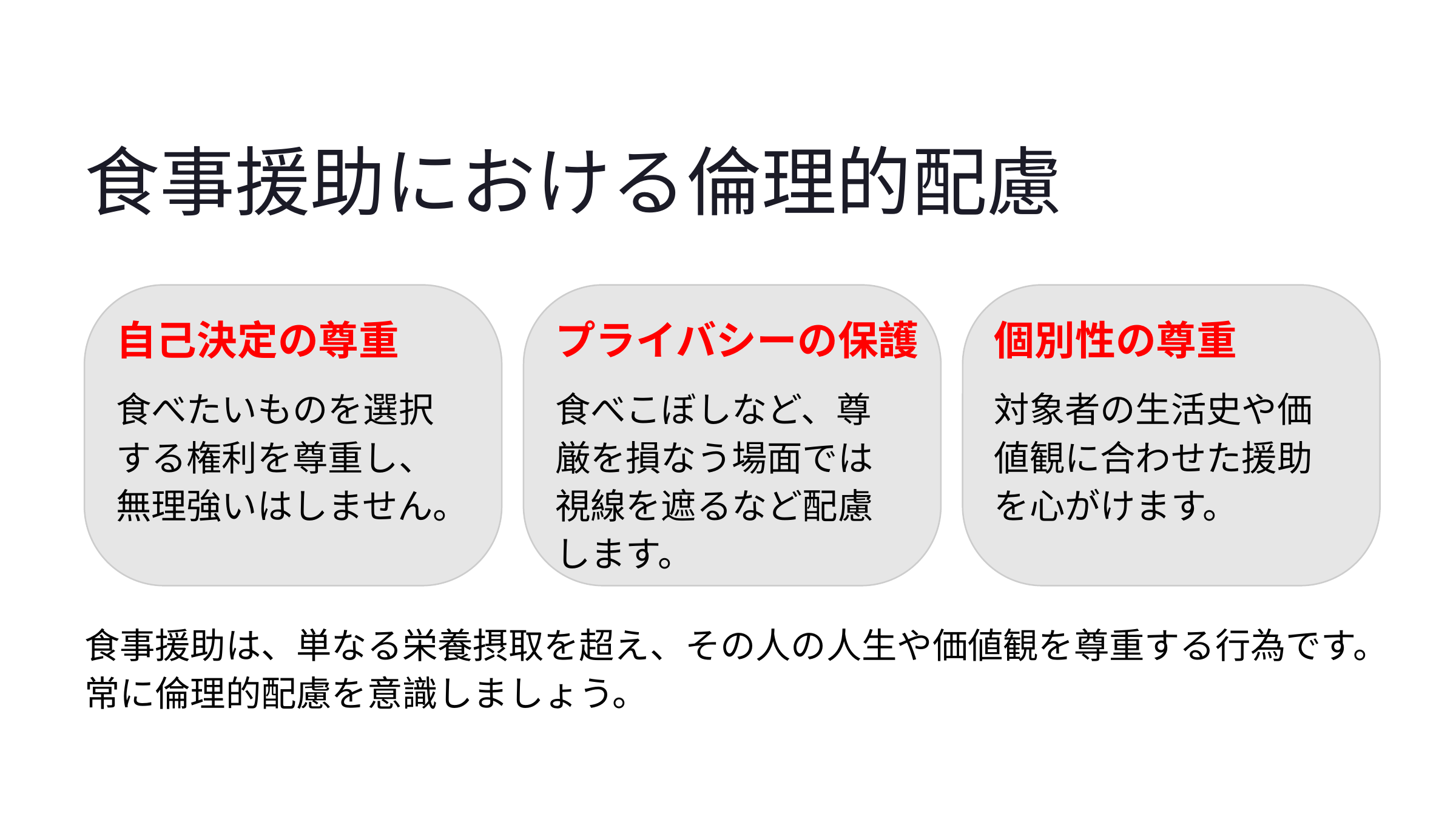

食事援助における倫理的配慮

自己決定の尊重
プライバシーの保護
個別性の尊重
食べたいものを選択する権利を尊重し、無理強いはしません。
食べこぼしなど、尊厳を損なう場面では視線を遮るなど配慮します。
対象者の生活史や価値観に合わせた援助を心がけます。
食事援助は、単なる栄養摂取を超え、その人の人生や価値観を尊重する行為です。常に倫理的配慮を意識しましょう。